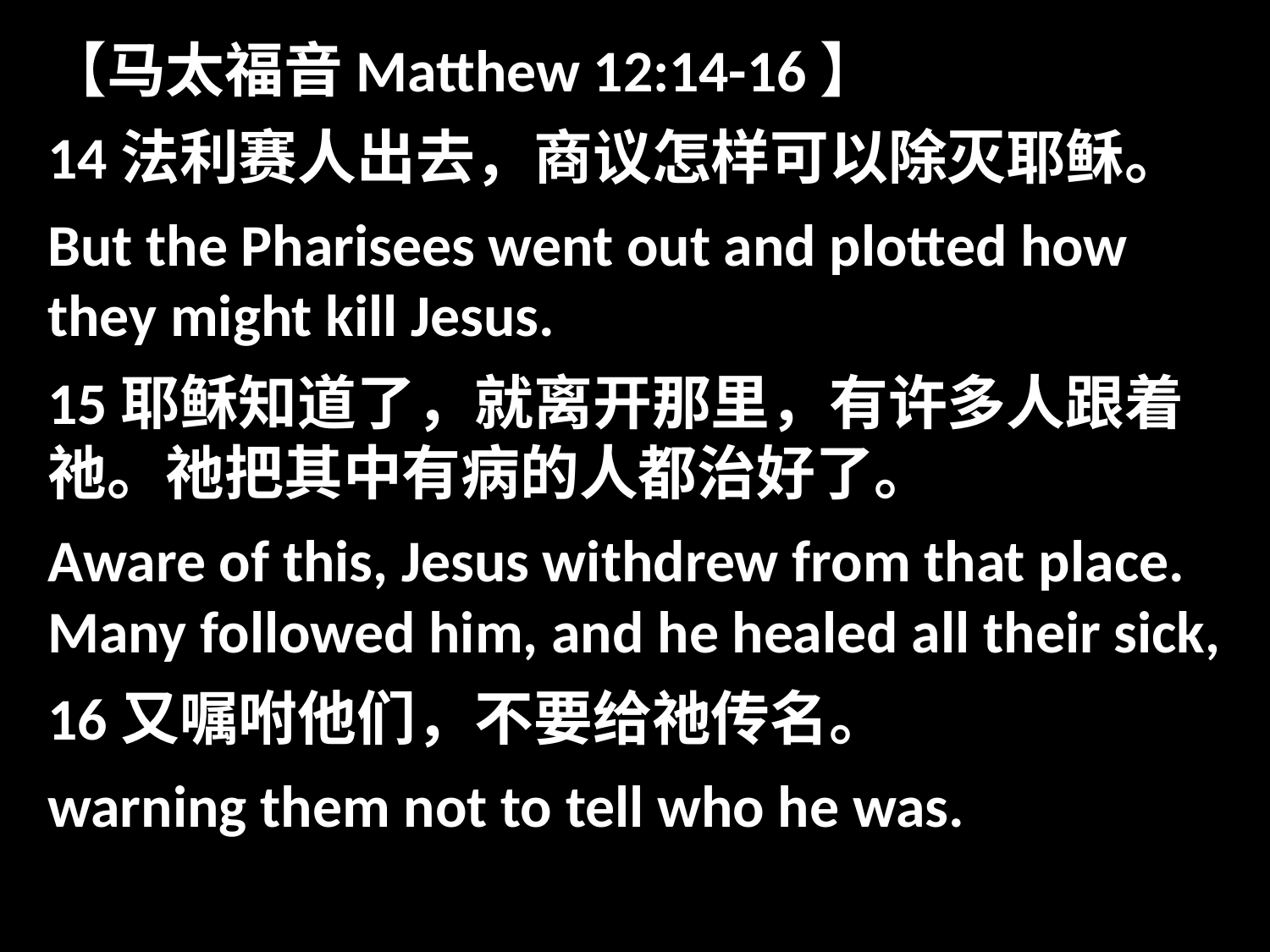

【马太福音Matthew 12:14-16】
14法利赛人出去，商议怎样可以除灭耶稣。
But the Pharisees went out and plotted how they might kill Jesus.
15耶稣知道了，就离开那里，有许多人跟着祂。祂把其中有病的人都治好了。
Aware of this, Jesus withdrew from that place. Many followed him, and he healed all their sick,
16又嘱咐他们，不要给祂传名。
warning them not to tell who he was.